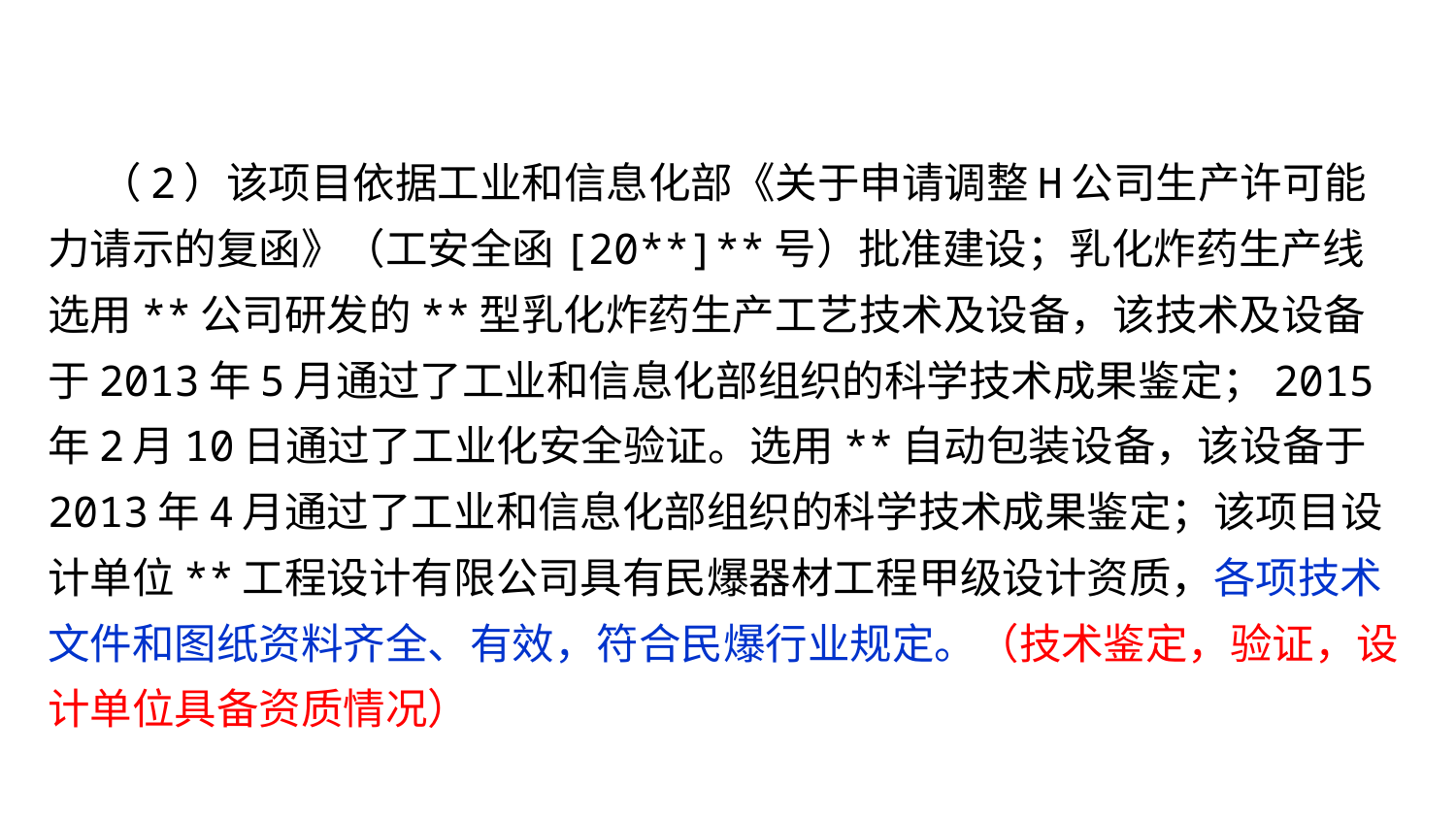

（2）该项目依据工业和信息化部《关于申请调整H公司生产许可能力请示的复函》（工安全函[20**]**号）批准建设；乳化炸药生产线选用**公司研发的**型乳化炸药生产工艺技术及设备，该技术及设备于2013年5月通过了工业和信息化部组织的科学技术成果鉴定；2015年2月10日通过了工业化安全验证。选用**自动包装设备，该设备于2013年4月通过了工业和信息化部组织的科学技术成果鉴定；该项目设计单位**工程设计有限公司具有民爆器材工程甲级设计资质，各项技术文件和图纸资料齐全、有效，符合民爆行业规定。（技术鉴定，验证，设计单位具备资质情况）